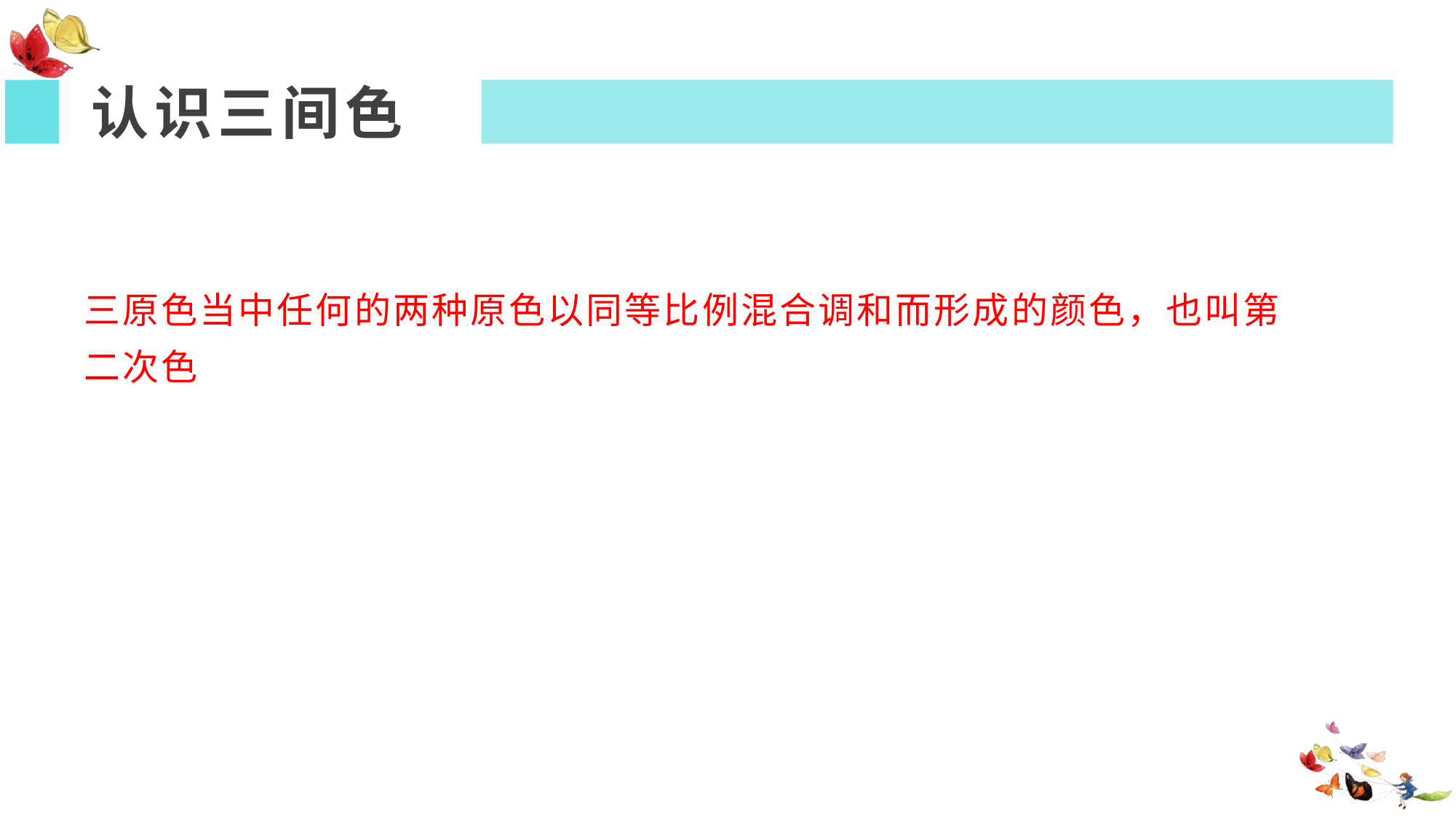

认识三间色

三原色当中任何的两种原色以同等比例混合调和而形成的颜色，也叫第二次色